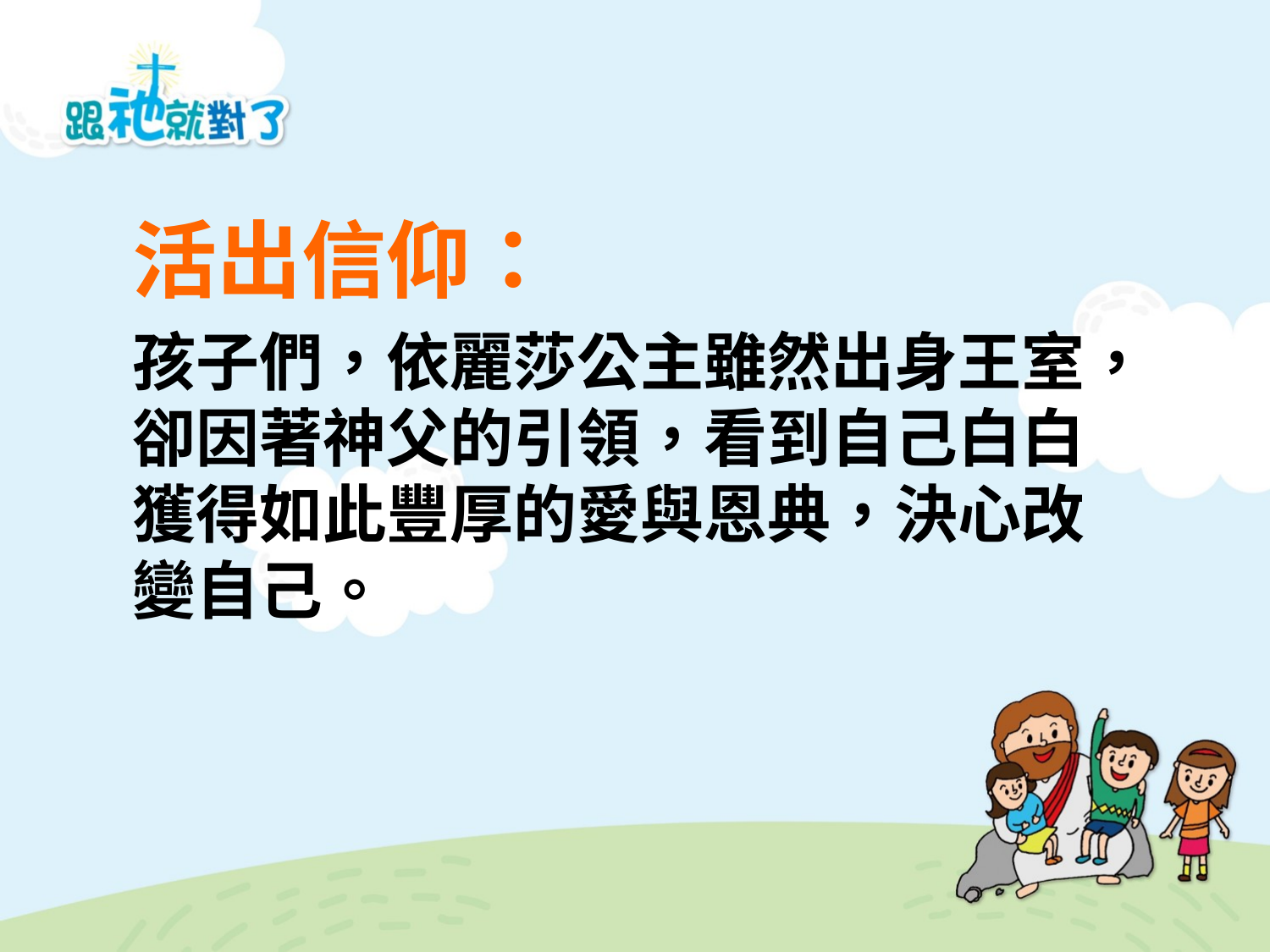

活出信仰：
孩子們，依麗莎公主雖然出身王室，卻因著神父的引領，看到自己白白獲得如此豐厚的愛與恩典，決心改變自己。